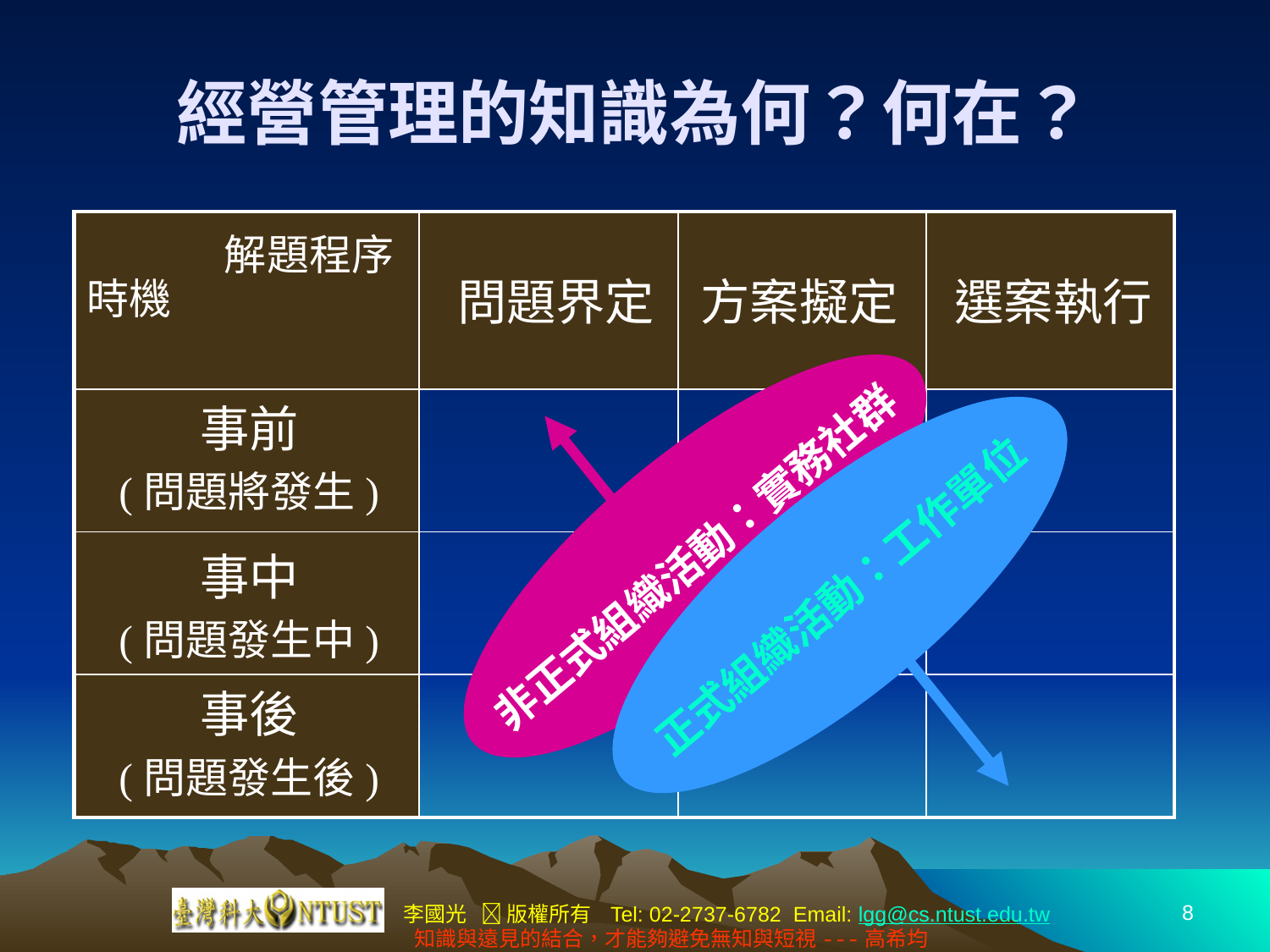

經營管理的知識為何？何在？
| 時機 |  |  |  |
| --- | --- | --- | --- |
|  |  |  |  |
|  |  |  |  |
|  |  |  |  |
解題程序
問題界定
方案擬定
選案執行
事前
(問題將發生)

非正式組織活動：實務社群
正式組織活動：工作單位

事中
(問題發生中)
事後
(問題發生後)

8